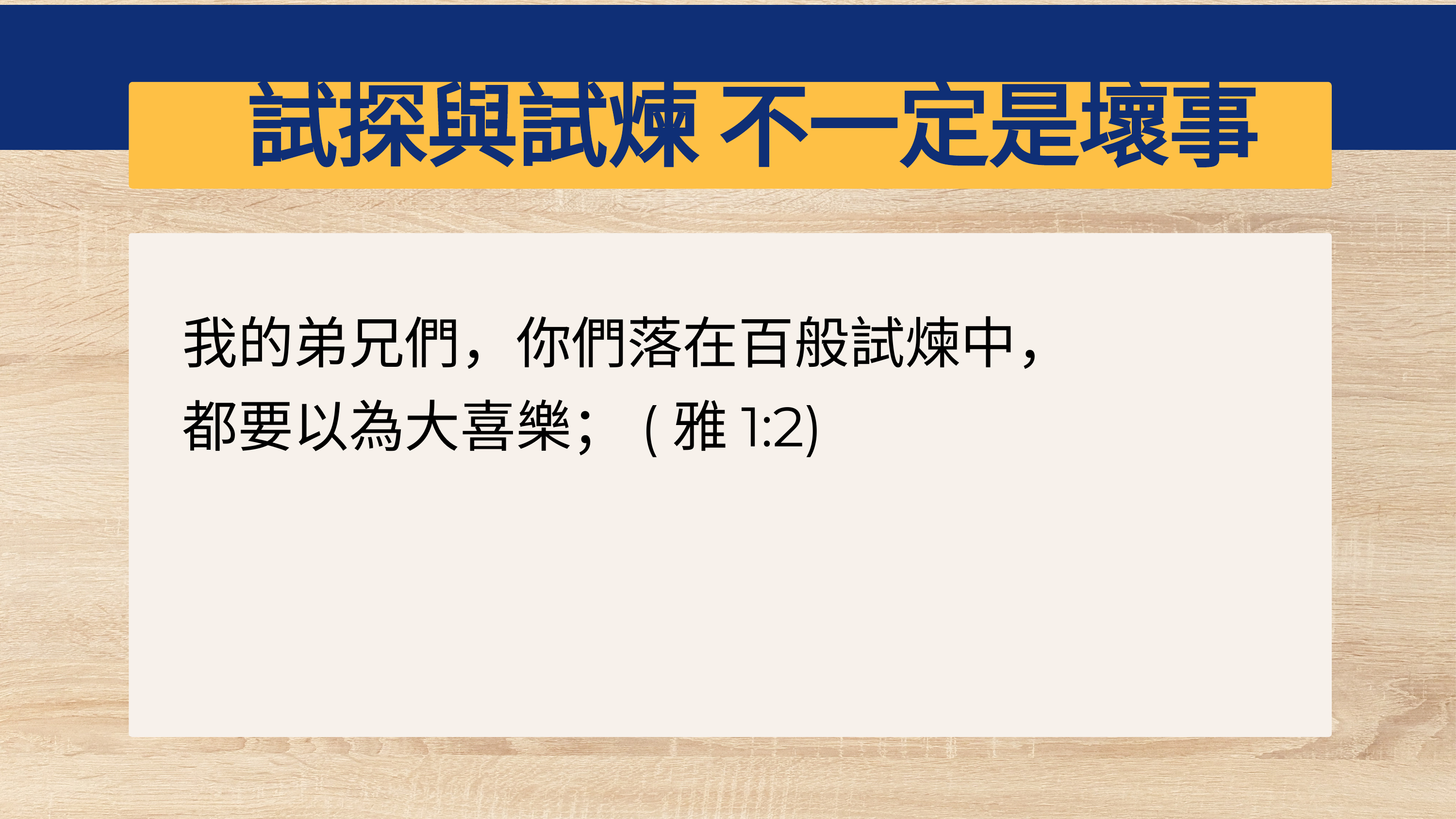

試探與試煉 不一定是壞事

我的弟兄們，你們落在百般試煉中，
都要以為大喜樂；(雅1:2)